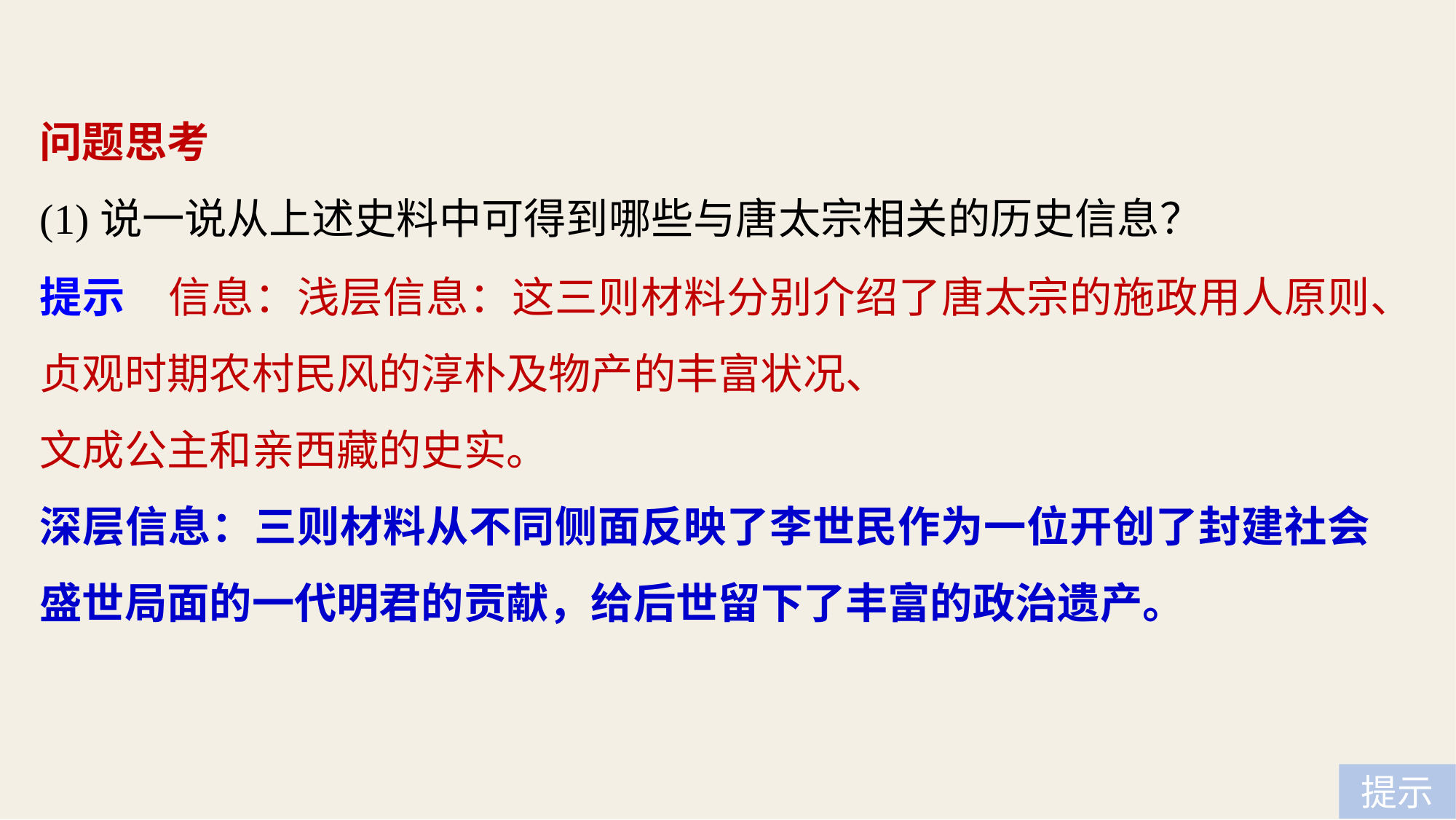

问题思考
(1)说一说从上述史料中可得到哪些与唐太宗相关的历史信息？
提示　信息：浅层信息：这三则材料分别介绍了唐太宗的施政用人原则、贞观时期农村民风的淳朴及物产的丰富状况、
文成公主和亲西藏的史实。
深层信息：三则材料从不同侧面反映了李世民作为一位开创了封建社会盛世局面的一代明君的贡献，给后世留下了丰富的政治遗产。
提示